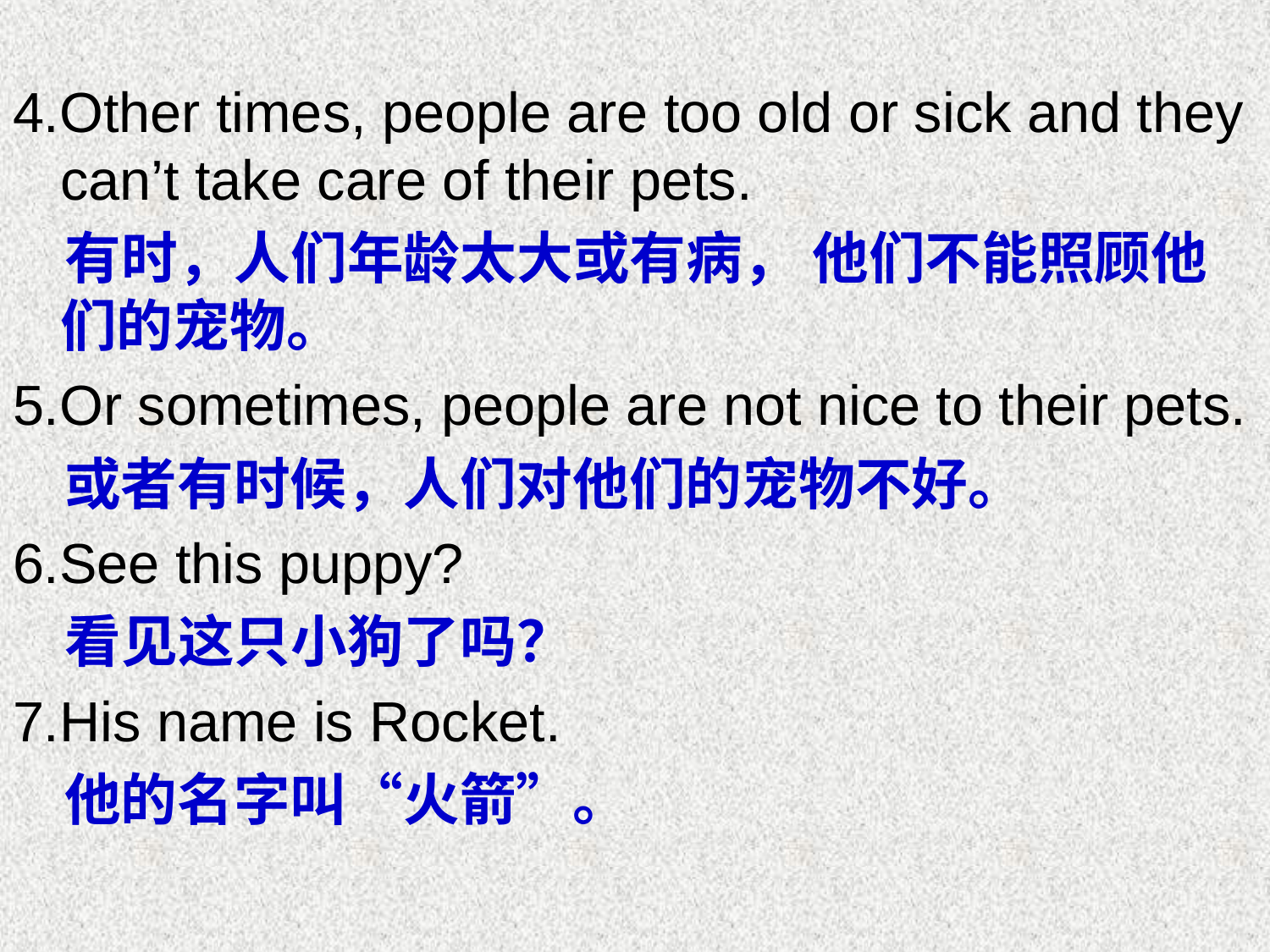

4.Other times, people are too old or sick and they can’t take care of their pets.
   有时，人们年龄太大或有病， 他们不能照顾他们的宠物。
5.Or sometimes, people are not nice to their pets.
   或者有时候，人们对他们的宠物不好。
6.See this puppy?
   看见这只小狗了吗？
7.His name is Rocket.
   他的名字叫“火箭”。